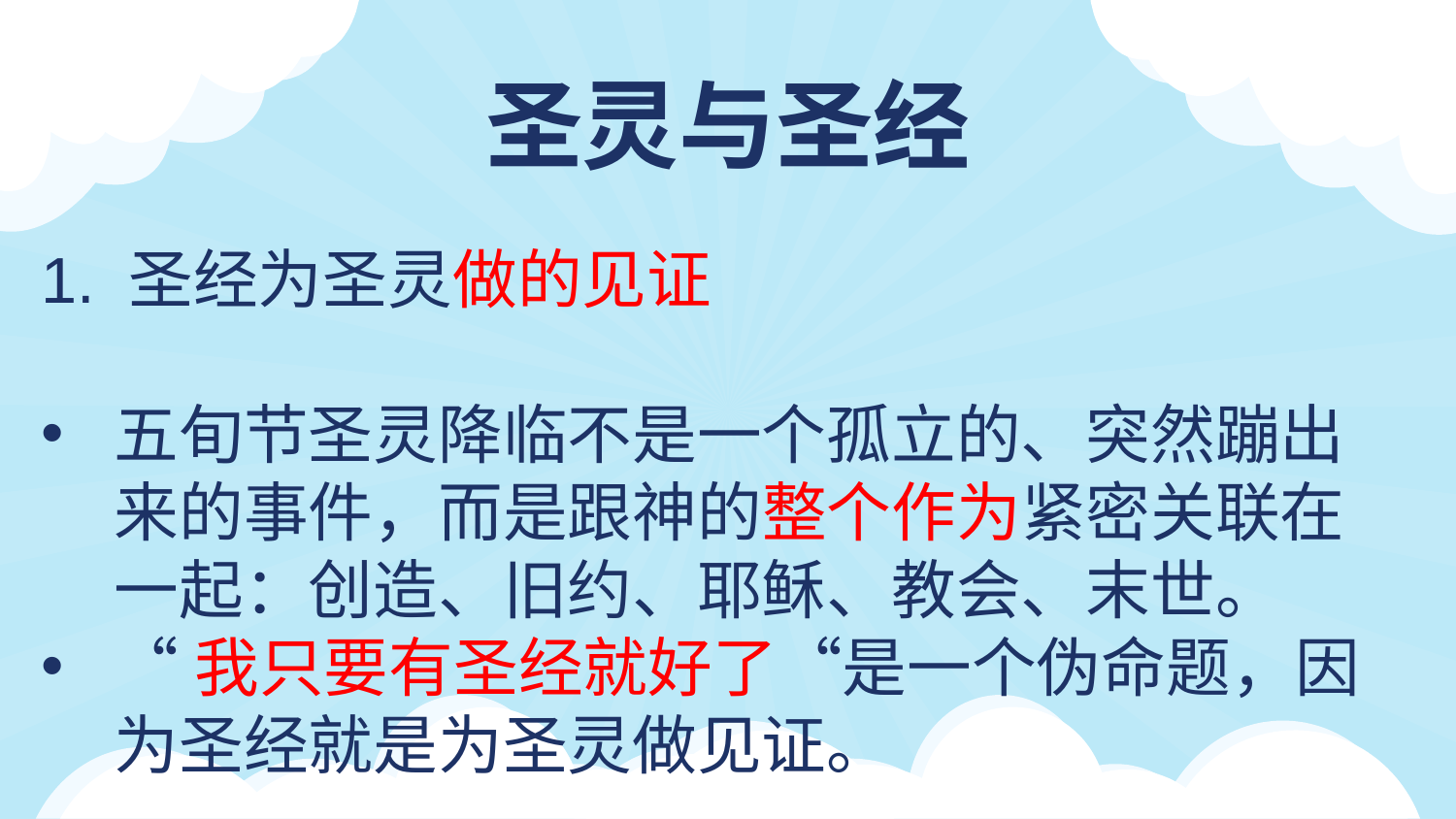

圣灵与圣经
1. 圣经为圣灵做的见证

五旬节圣灵降临不是一个孤立的、突然蹦出来的事件，而是跟神的整个作为紧密关联在一起：创造、旧约、耶稣、教会、末世。
“我只要有圣经就好了“是一个伪命题，因为圣经就是为圣灵做见证。